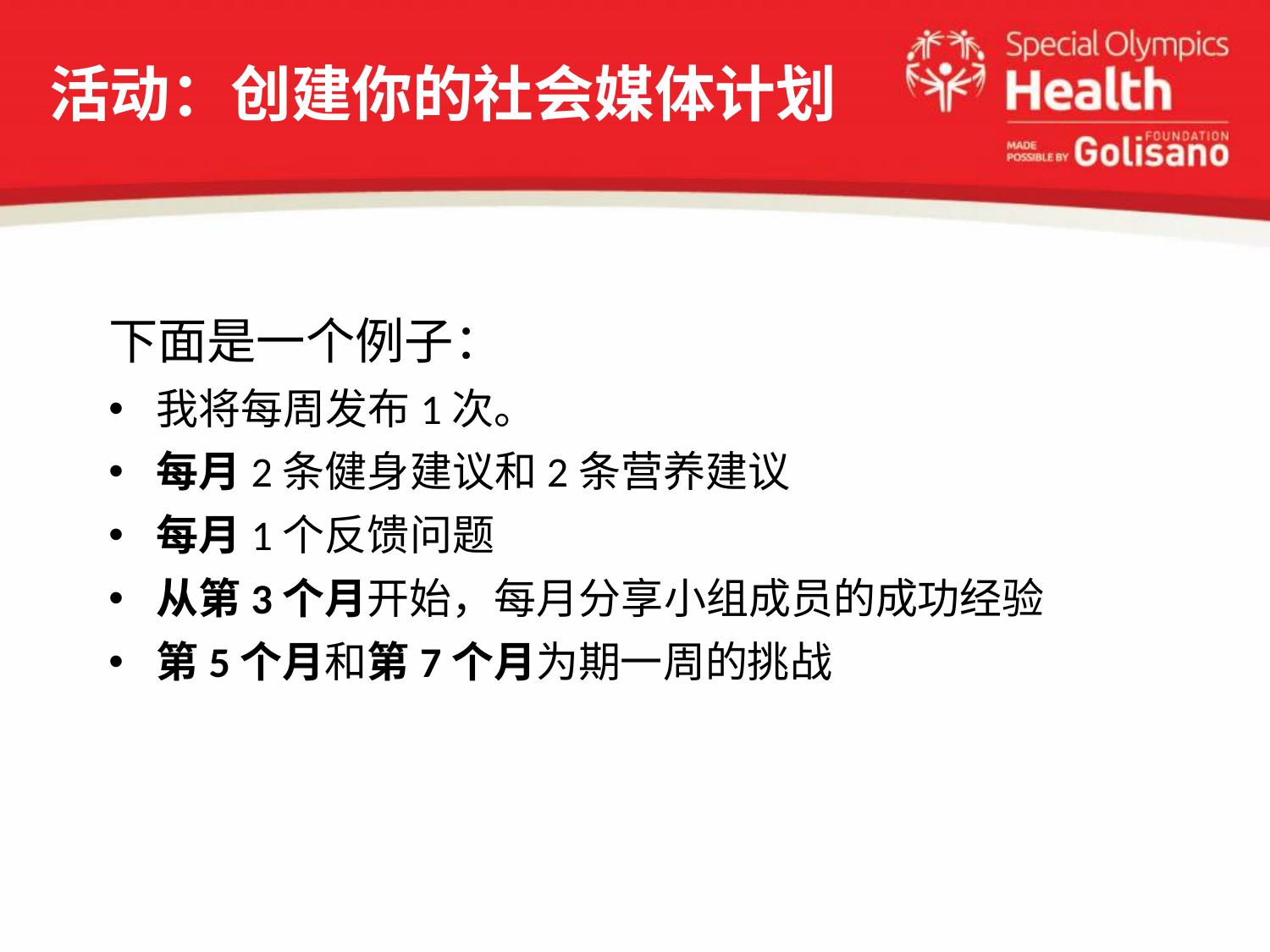

# 活动：创建你的社会媒体计划
下面是一个例子：
我将每周发布1次。
每月2条健身建议和2条营养建议
每月1个反馈问题
从第3个月开始，每月分享小组成员的成功经验
第5个月和第7个月为期一周的挑战